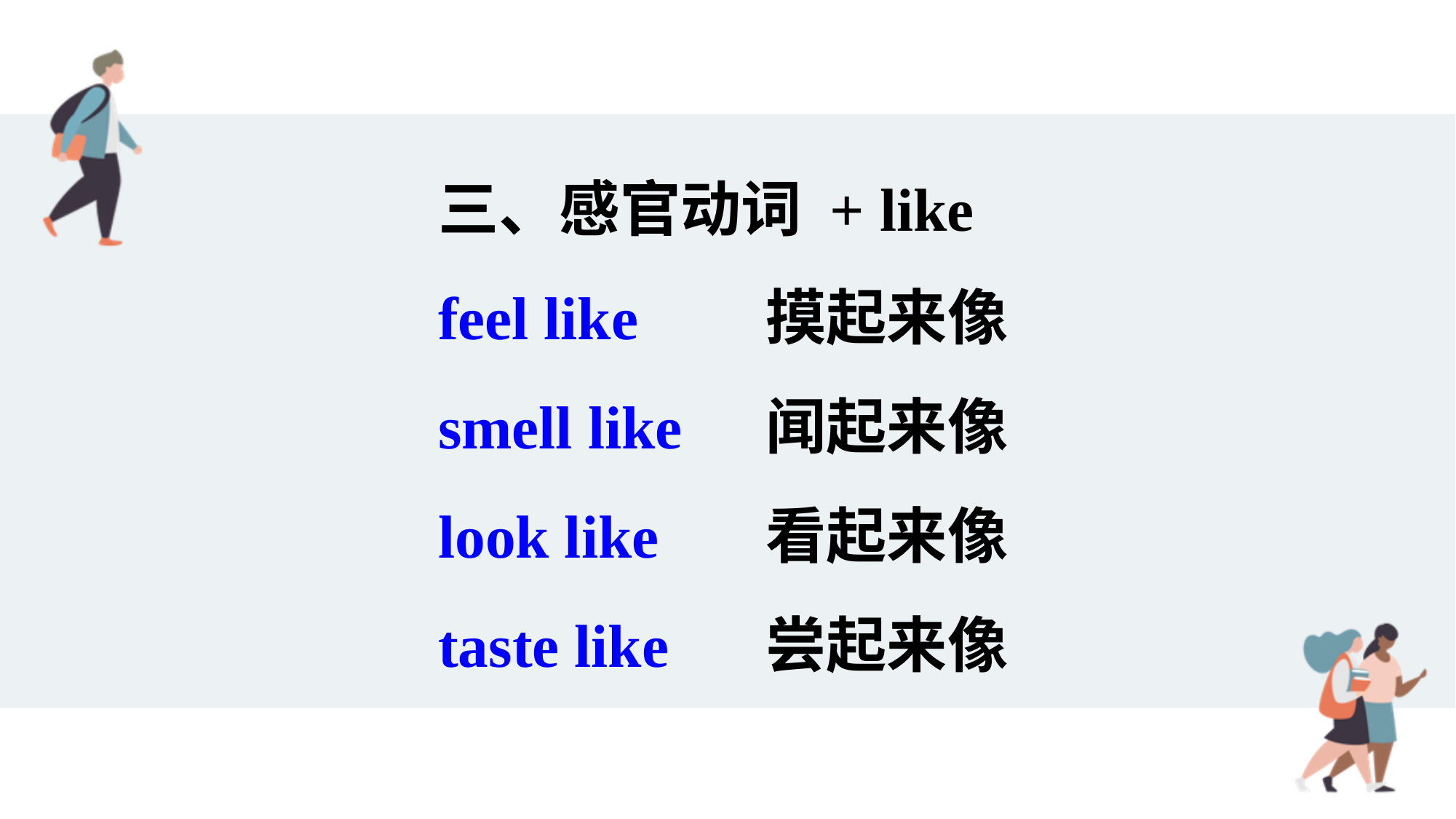

三、感官动词 + like
feel like 		摸起来像
smell like 	闻起来像
look like 	看起来像
taste like 	尝起来像